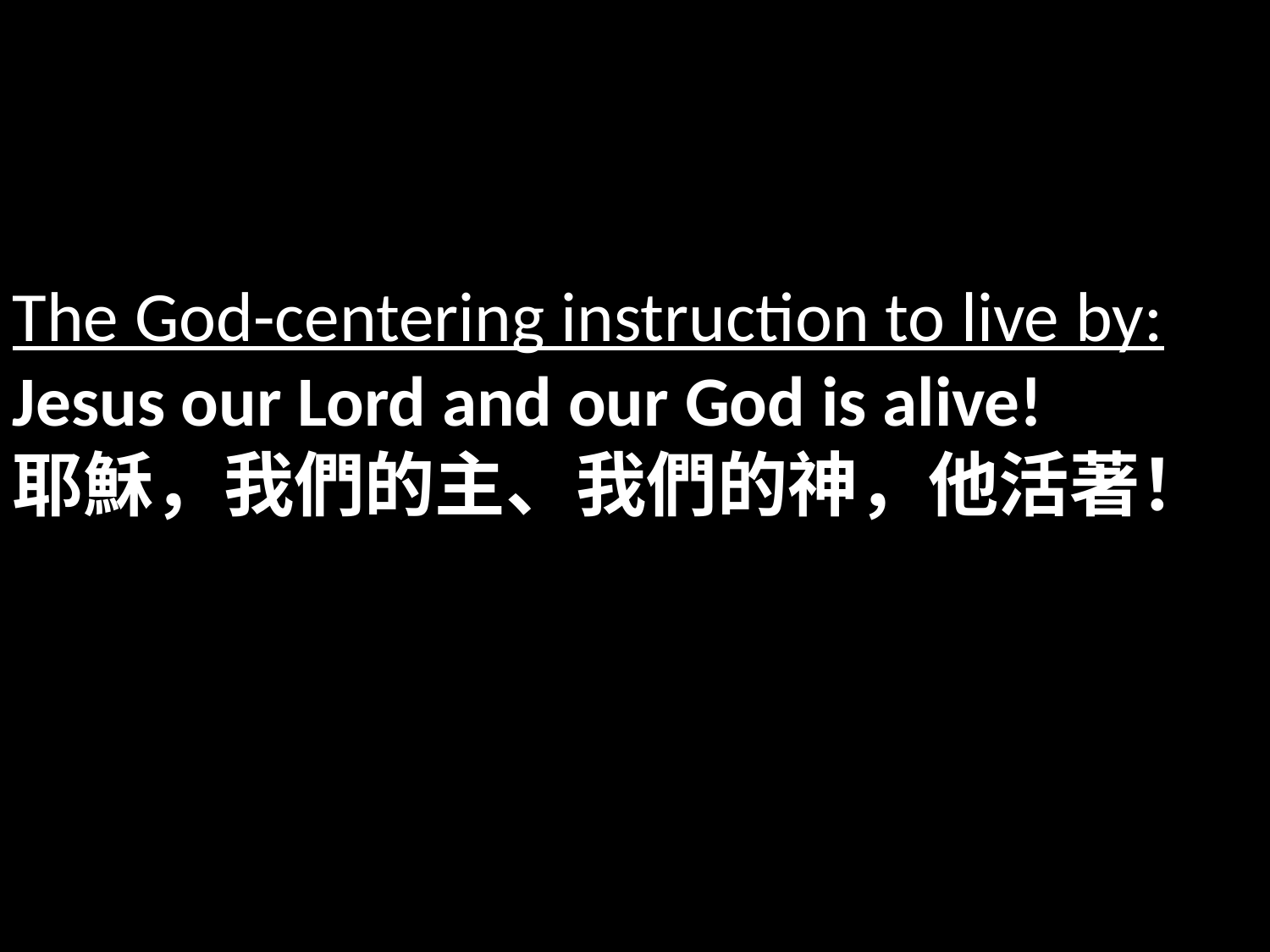

The God-centering instruction to live by:
Jesus our Lord and our God is alive!
耶穌，我們的主、我們的神，他活著！